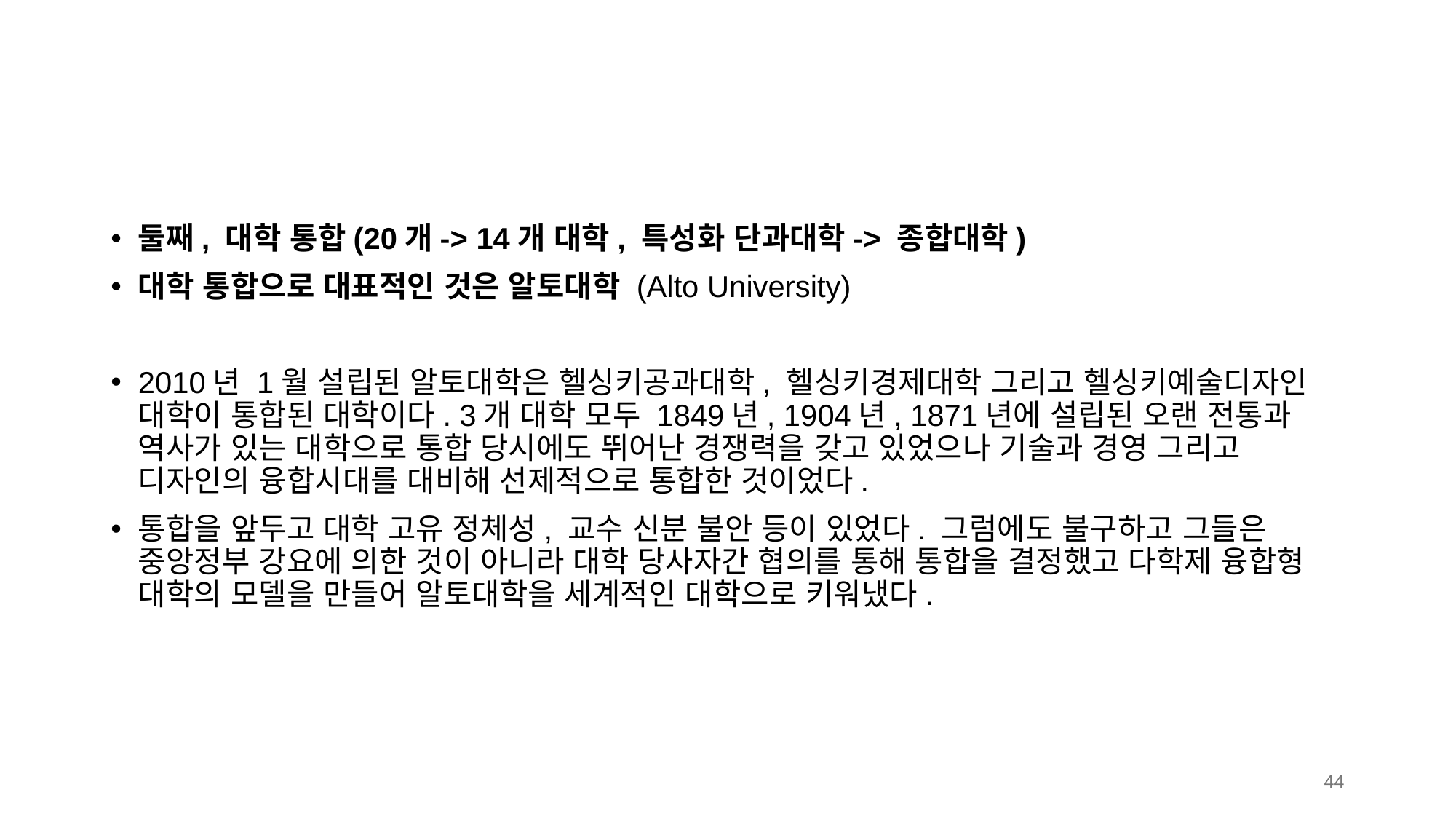

둘째, 대학 통합(20개-> 14개 대학, 특성화 단과대학-> 종합대학)
대학 통합으로 대표적인 것은 알토대학 (Alto University)

2010년 1월 설립된 알토대학은 헬싱키공과대학, 헬싱키경제대학 그리고 헬싱키예술디자인 대학이 통합된 대학이다. 3개 대학 모두 1849년, 1904년, 1871년에 설립된 오랜 전통과 역사가 있는 대학으로 통합 당시에도 뛰어난 경쟁력을 갖고 있었으나 기술과 경영 그리고 디자인의 융합시대를 대비해 선제적으로 통합한 것이었다.
통합을 앞두고 대학 고유 정체성, 교수 신분 불안 등이 있었다. 그럼에도 불구하고 그들은 중앙정부 강요에 의한 것이 아니라 대학 당사자간 협의를 통해 통합을 결정했고 다학제 융합형 대학의 모델을 만들어 알토대학을 세계적인 대학으로 키워냈다.

44